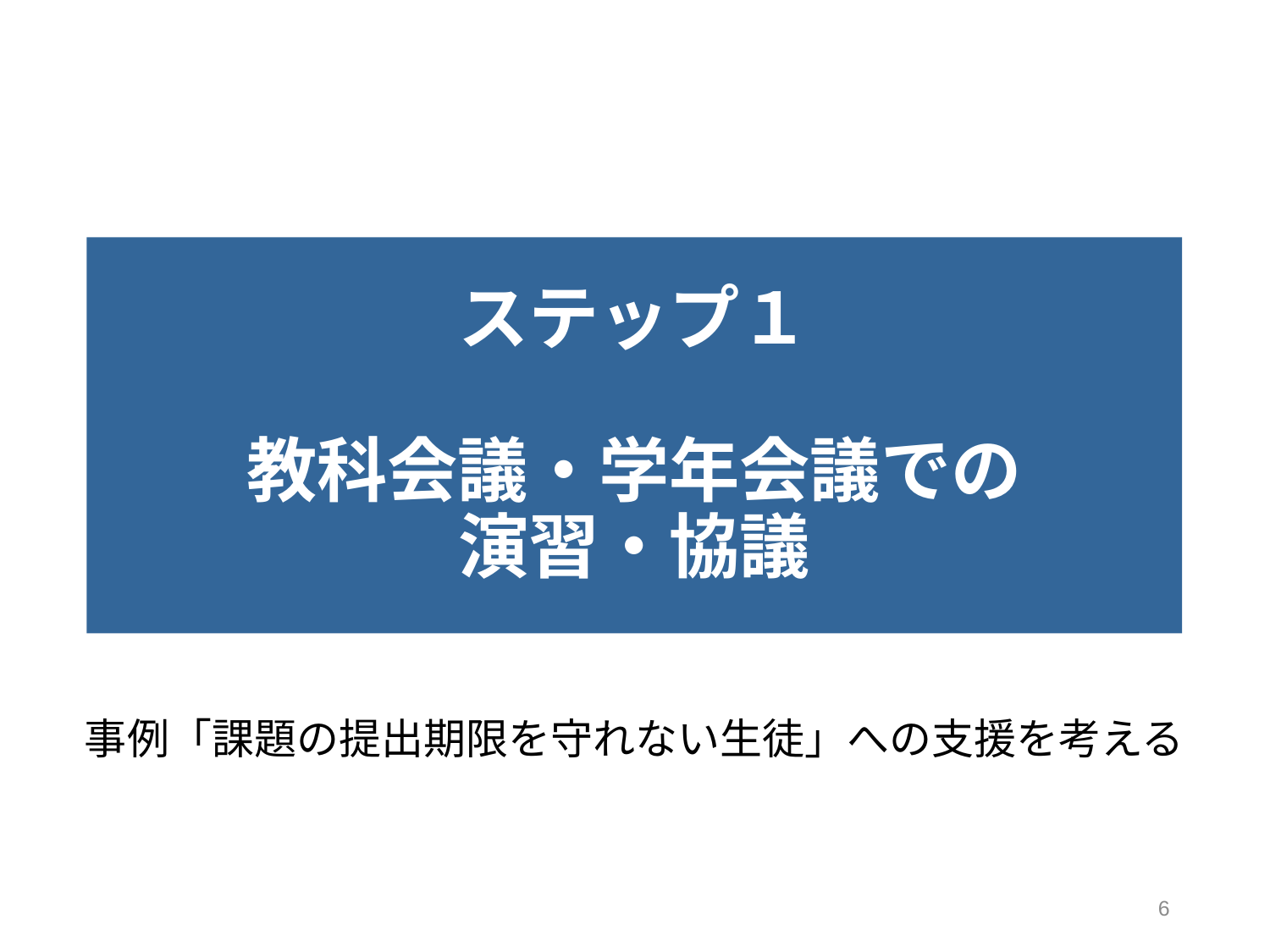

# ステップ１ 教科会議・学年会議での 演習・協議
事例「課題の提出期限を守れない生徒」への支援を考える
6